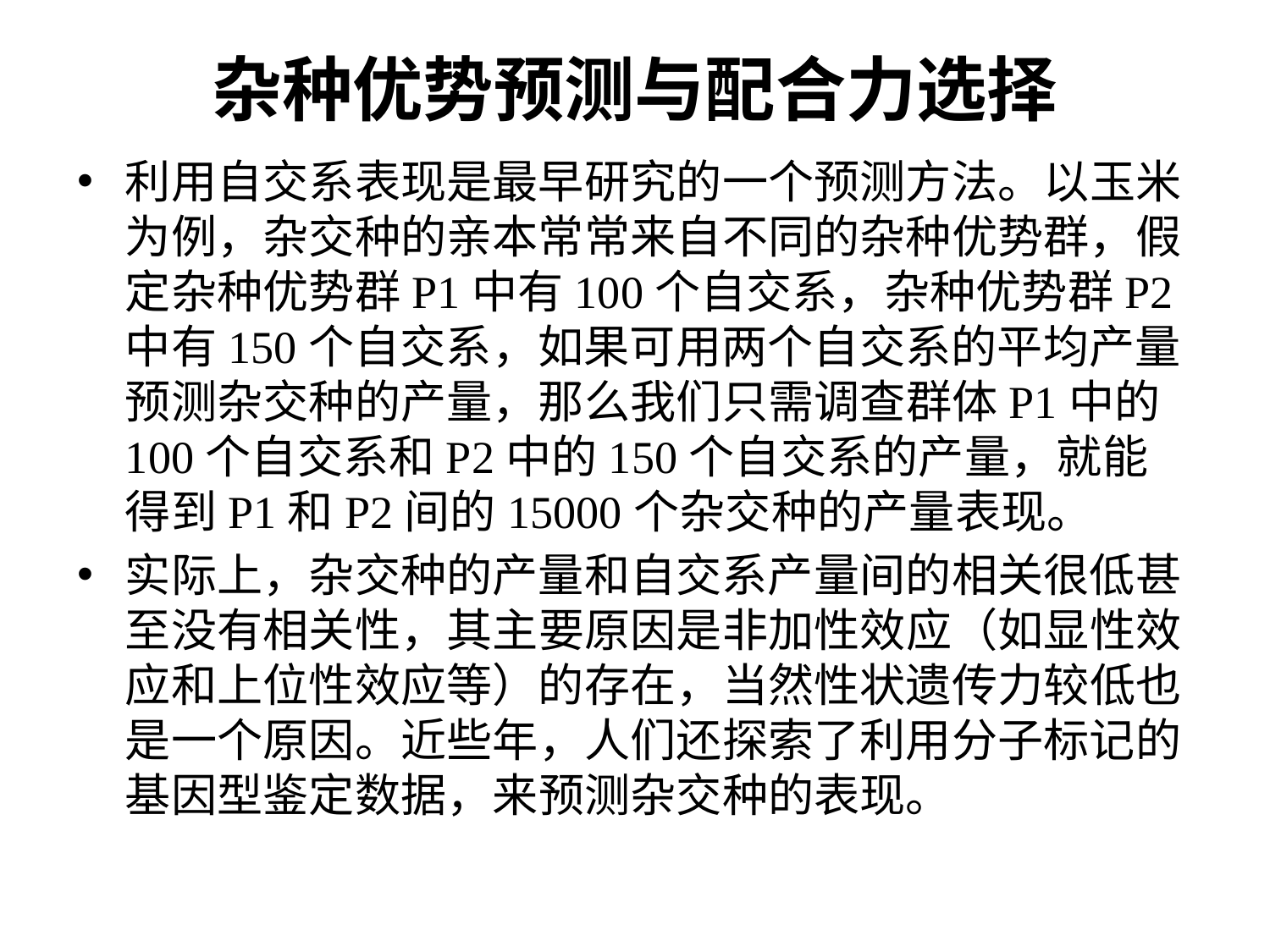

# 杂种优势预测与配合力选择
利用自交系表现是最早研究的一个预测方法。以玉米为例，杂交种的亲本常常来自不同的杂种优势群，假定杂种优势群P1中有100个自交系，杂种优势群P2中有150个自交系，如果可用两个自交系的平均产量预测杂交种的产量，那么我们只需调查群体P1中的100个自交系和P2中的150个自交系的产量，就能得到P1和P2间的15000个杂交种的产量表现。
实际上，杂交种的产量和自交系产量间的相关很低甚至没有相关性，其主要原因是非加性效应（如显性效应和上位性效应等）的存在，当然性状遗传力较低也是一个原因。近些年，人们还探索了利用分子标记的基因型鉴定数据，来预测杂交种的表现。